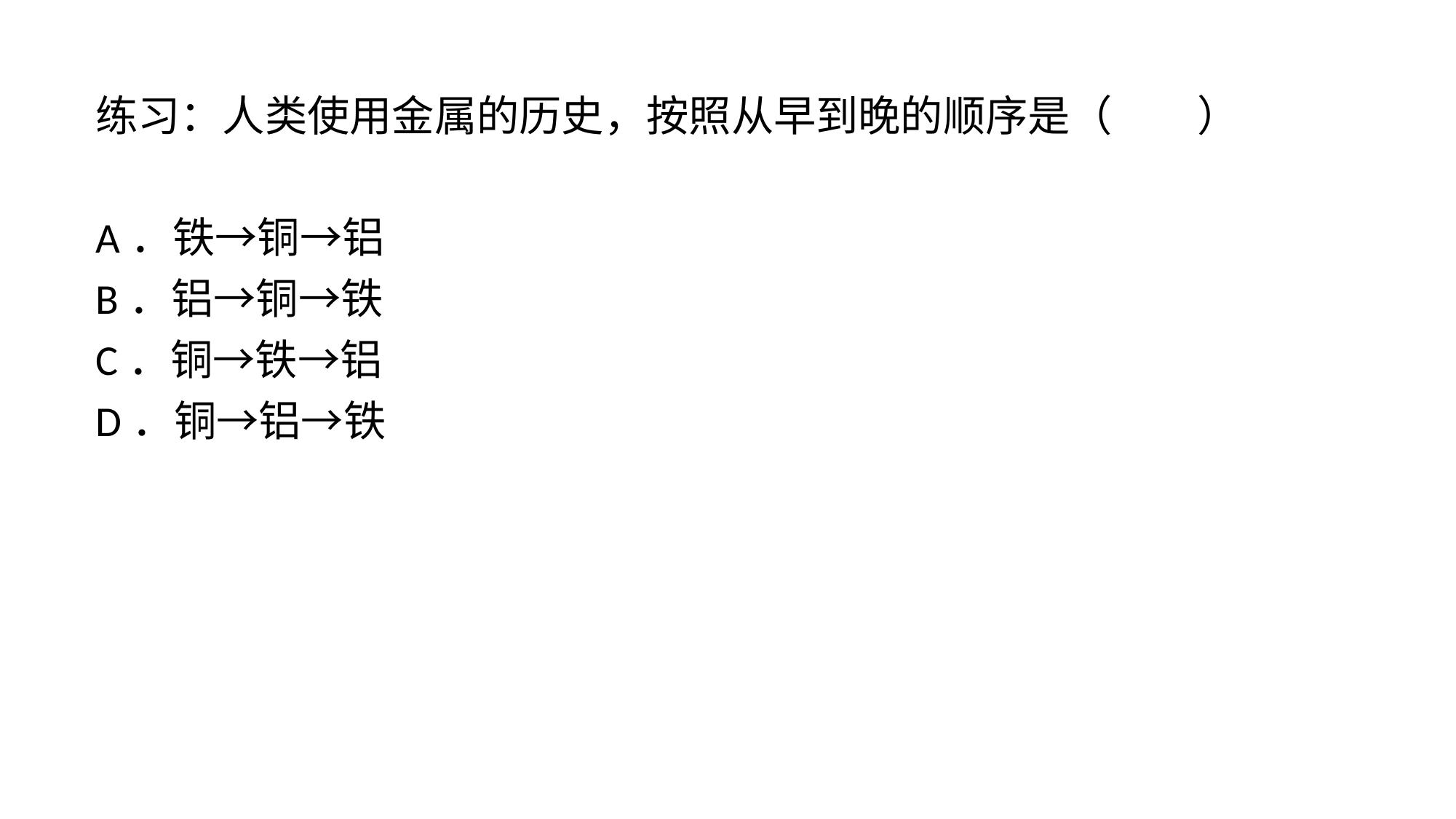

练习：人类使用金属的历史，按照从早到晚的顺序是（　　）

A．铁→铜→铝
B．铝→铜→铁
C．铜→铁→铝
D．铜→铝→铁